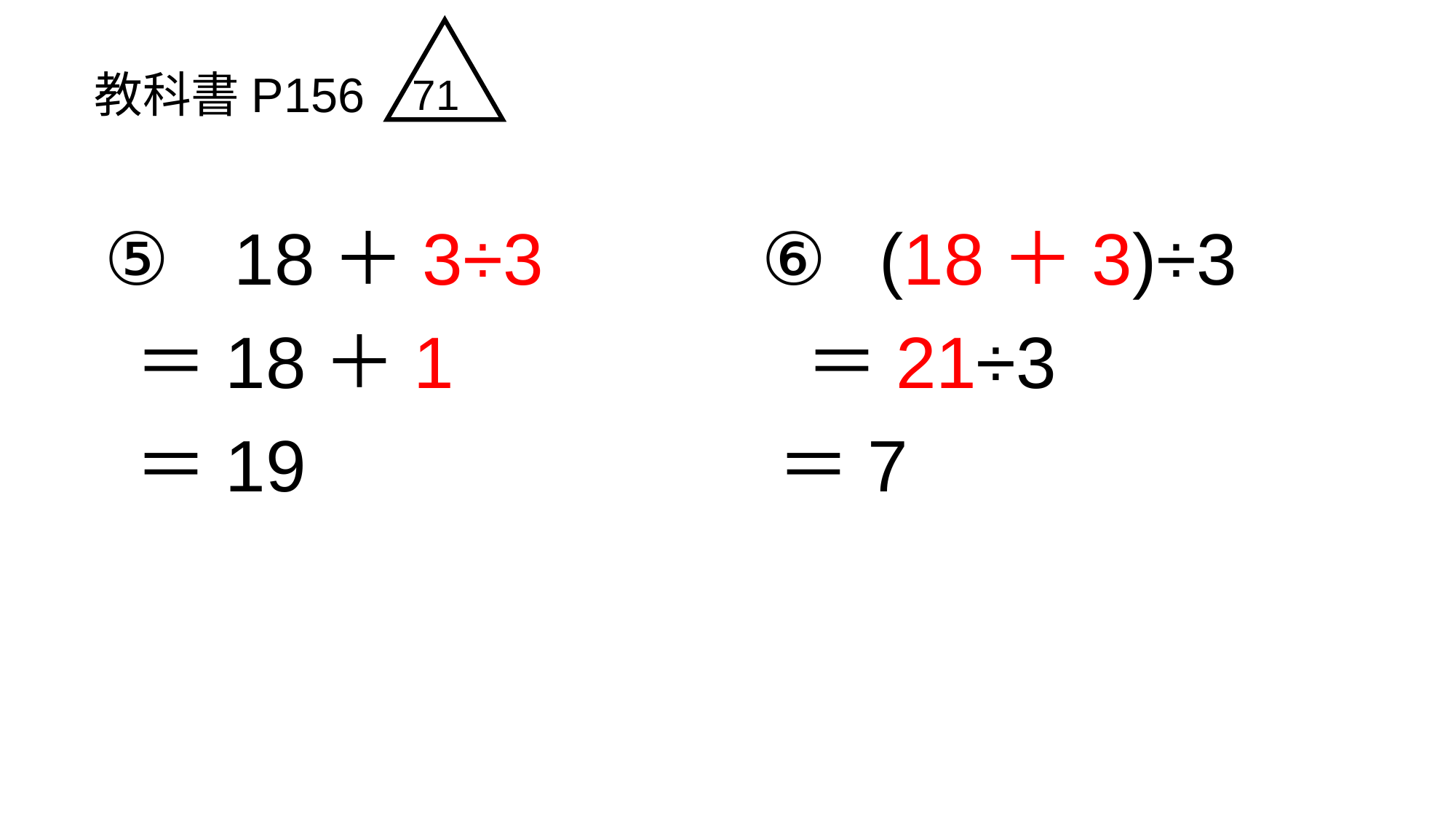

教科書P156
71
⑤
18＋3÷3
⑥
(18＋3)÷3
＝18＋1
＝21÷3
＝7
＝19